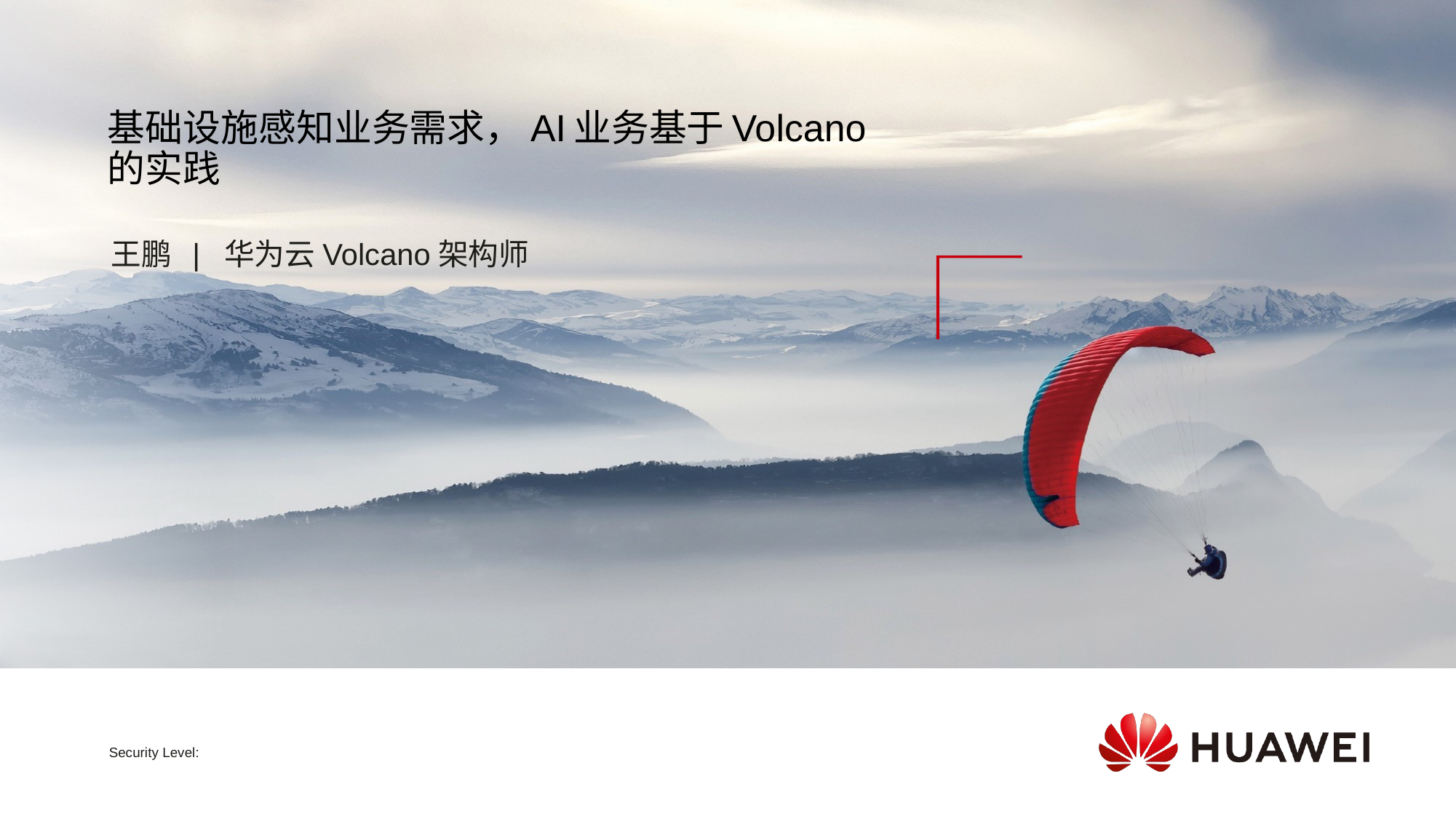

# 基础设施感知业务需求，AI业务基于Volcano的实践
王鹏  |  华为云Volcano架构师
Security Level: